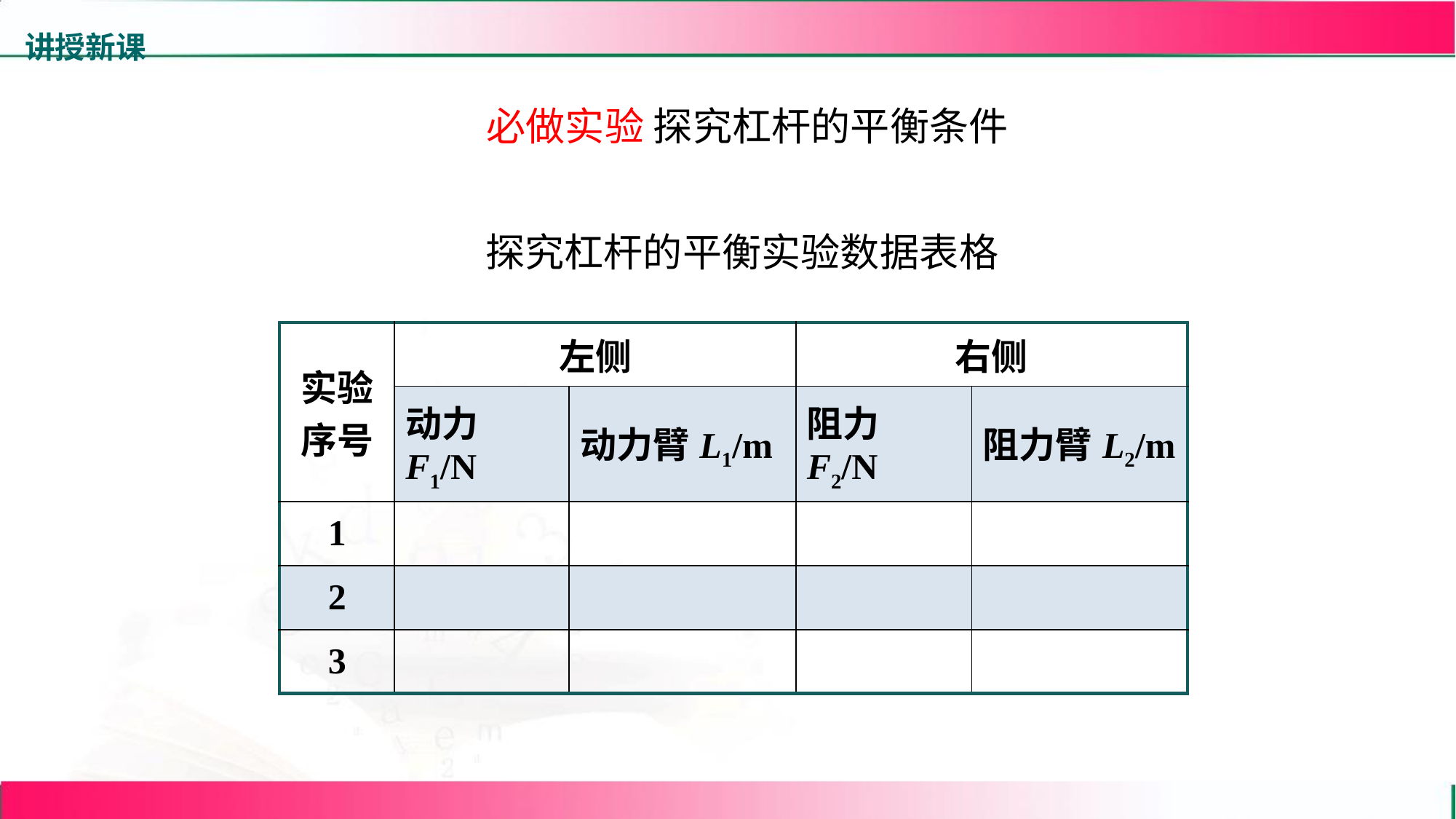

讲授新课
必做实验 探究杠杆的平衡条件
探究杠杆的平衡实验数据表格
| 实验序号 | 左侧 |  | 右侧 |  |
| --- | --- | --- | --- | --- |
|  | 动力F1/N | 动力臂L1/m | 阻力F2/N | 阻力臂L2/m |
| 1 |  |  |  |  |
| 2 |  |  |  |  |
| 3 |  |  |  |  |